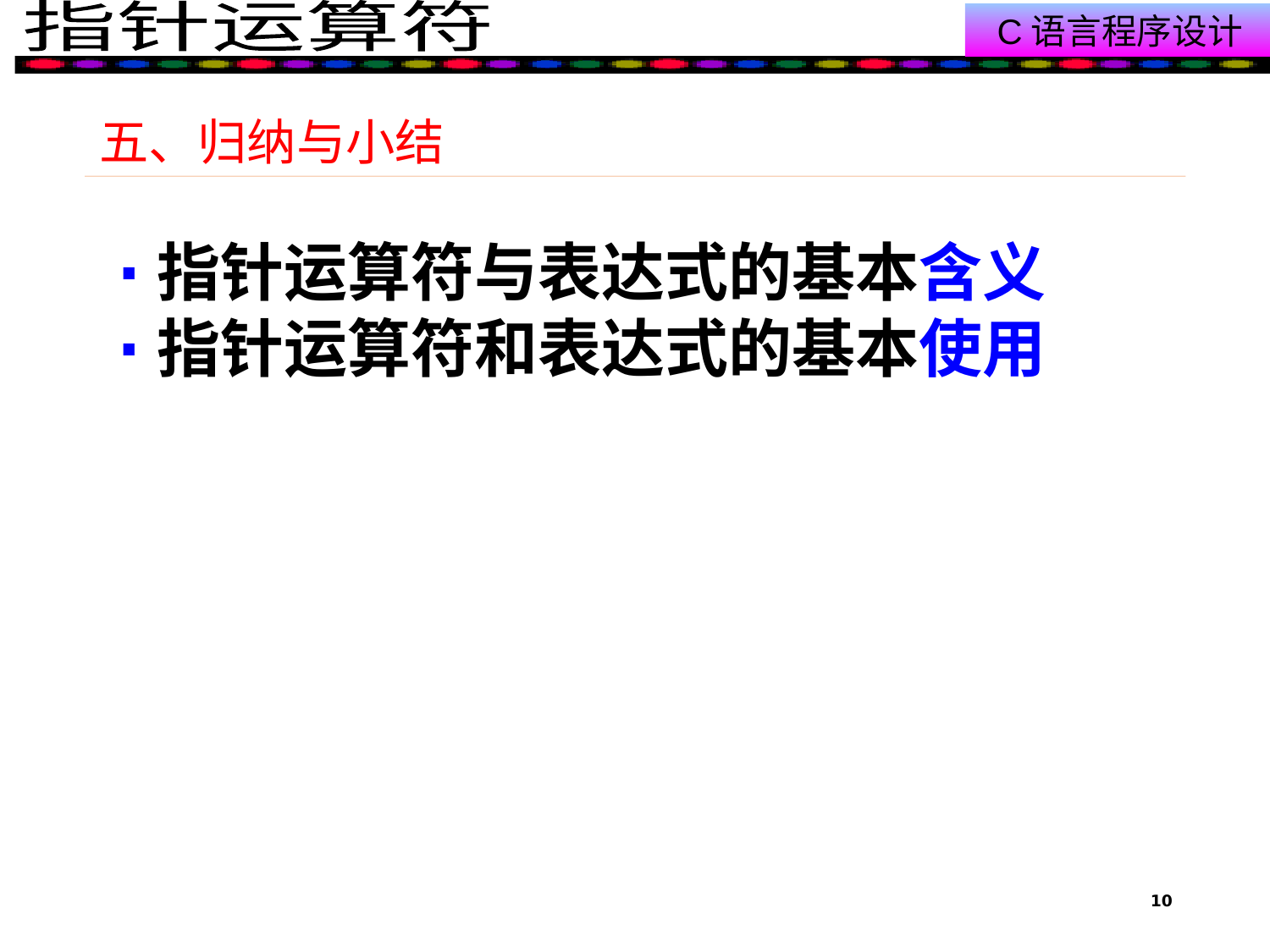

# 五、归纳与小结

·指针运算符与表达式的基本含义
·指针运算符和表达式的基本使用
10
10